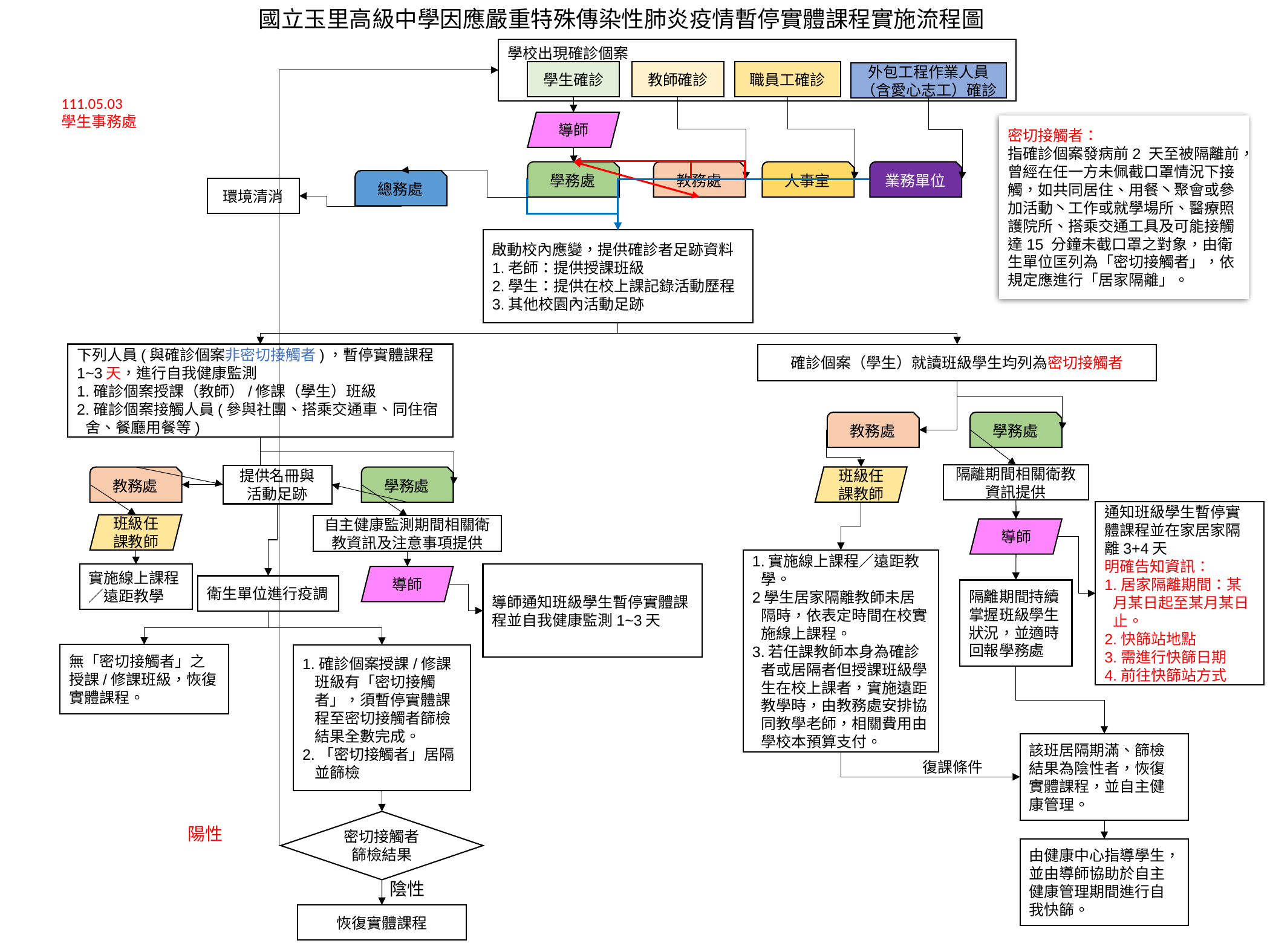

國立玉里高級中學因應嚴重特殊傳染性肺炎疫情暫停實體課程實施流程圖

學校出現確診個案
學生確診
職員工確診
教師確診
外包工程作業人員（含愛心志工）確診
111.05.03
學生事務處
導師
密切接觸者：
指確診個案發病前2 天至被隔離前，曾經在任一方未佩截口罩情況下接觸，如共同居住、用餐丶聚會或參加活動丶工作或就學場所、醫療照護院所、搭乘交通工具及可能接觸達15 分鐘未截口罩之對象，由衛生單位匡列為「密切接觸者」，依規定應進行「居家隔離」。
學務處
教務處
人事室
業務單位
總務處
環境清消
啟動校內應變，提供確診者足跡資料
1.老師：提供授課班級
2.學生：提供在校上課記錄活動歷程
3.其他校園內活動足跡
下列人員(與確診個案非密切接觸者)，暫停實體課程1~3天，進行自我健康監測
1.確診個案授課（教師）/修課（學生）班級
2.確診個案接觸人員(參與社團、搭乘交通車、同住宿舍、餐廳用餐等)
確診個案（學生）就讀班級學生均列為密切接觸者
學務處
教務處
隔離期間相關衛教資訊提供
提供名冊與活動足跡
班級任課教師
教務處
學務處
通知班級學生暫停實體課程並在家居家隔離3+4天
明確告知資訊：
1.居家隔離期間：某月某日起至某月某日止。
2.快篩站地點
3.需進行快篩日期
4.前往快篩站方式
班級任課教師
自主健康監測期間相關衛教資訊及注意事項提供
導師
1.實施線上課程／遠距教學。
2學生居家隔離教師未居隔時，依表定時間在校實施線上課程。
3.若任課教師本身為確診者或居隔者但授課班級學生在校上課者，實施遠距教學時，由教務處安排協同教學老師，相關費用由學校本預算支付。
實施線上課程／遠距教學
導師通知班級學生暫停實體課程並自我健康監測1~3天
導師
衛生單位進行疫調
隔離期間持續掌握班級學生狀況，並適時回報學務處
無「密切接觸者」之授課/修課班級，恢復實體課程。
1.確診個案授課/修課班級有「密切接觸者」，須暫停實體課程至密切接觸者篩檢結果全數完成。
2.「密切接觸者」居隔並篩檢
該班居隔期滿、篩檢結果為陰性者，恢復實體課程，並自主健康管理。
復課條件
密切接觸者篩檢結果
陽性
由健康中心指導學生，並由導師協助於自主健康管理期間進行自我快篩。
陰性
恢復實體課程